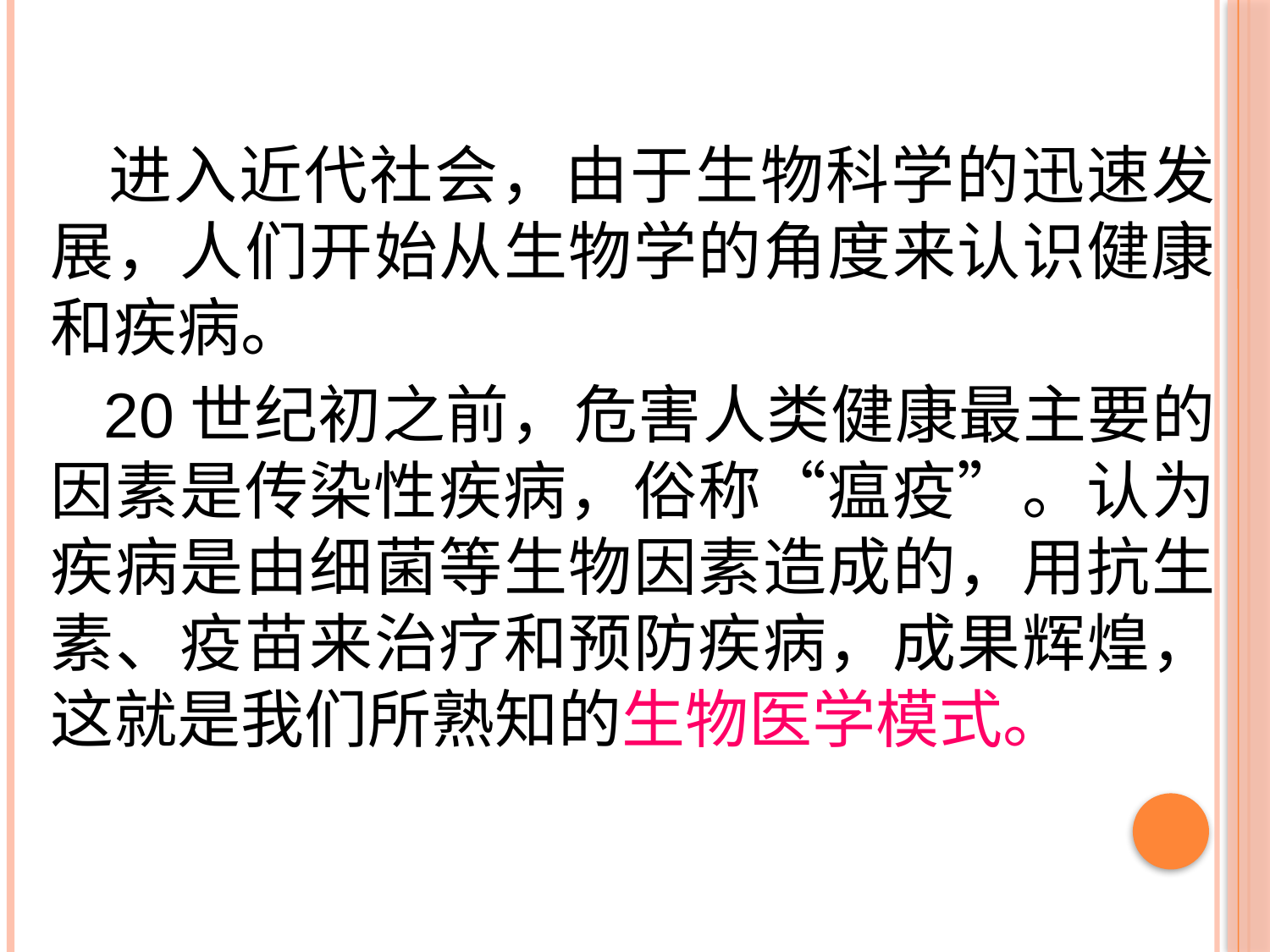

# 进入近代社会，由于生物科学的迅速发展，人们开始从生物学的角度来认识健康和疾病。
     20世纪初之前，危害人类健康最主要的因素是传染性疾病，俗称“瘟疫”。认为疾病是由细菌等生物因素造成的，用抗生素、疫苗来治疗和预防疾病，成果辉煌，这就是我们所熟知的生物医学模式。